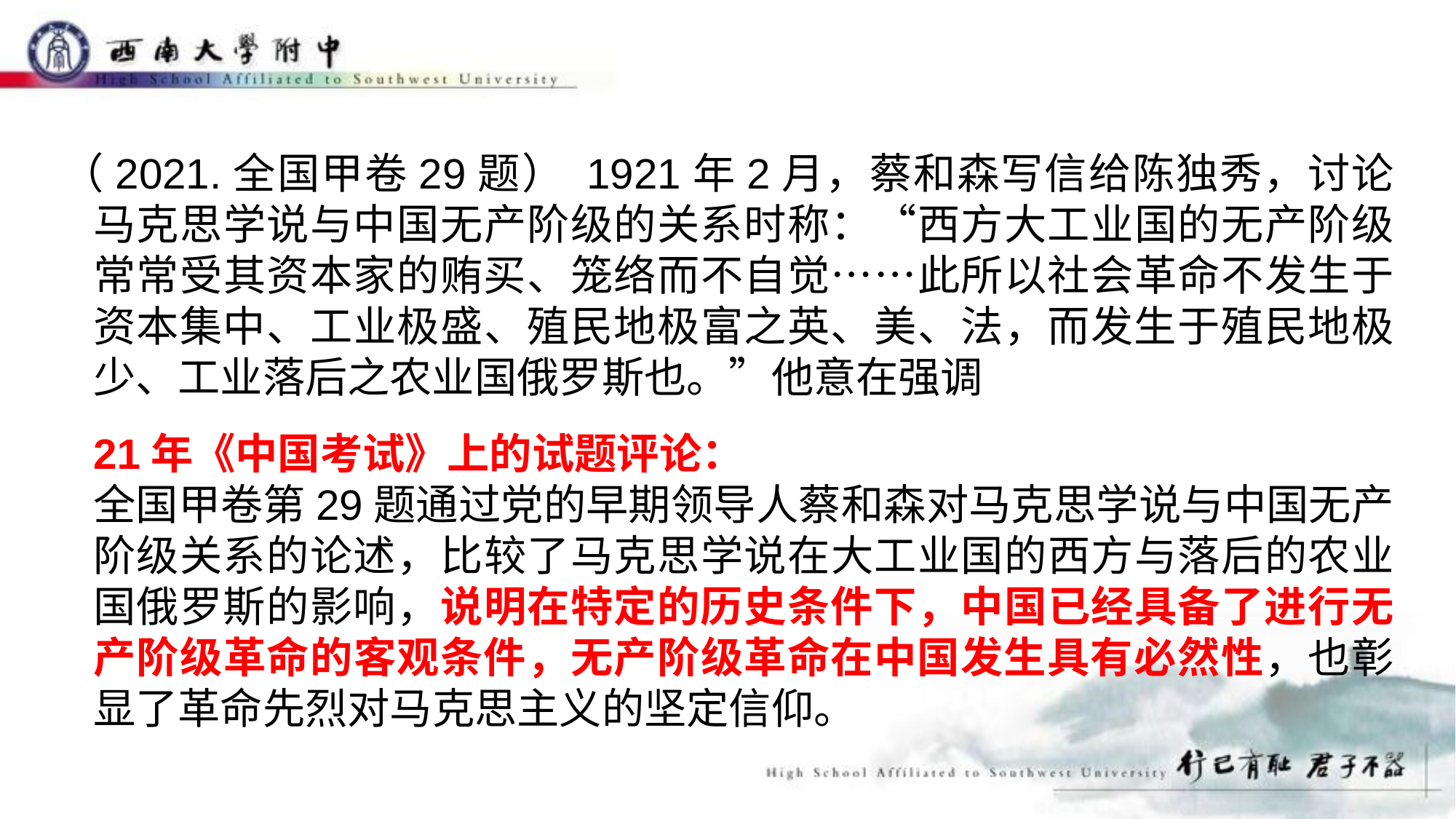

（2021.全国甲卷29题） 1921年2月，蔡和森写信给陈独秀，讨论马克思学说与中国无产阶级的关系时称：“西方大工业国的无产阶级常常受其资本家的贿买、笼络而不自觉……此所以社会革命不发生于资本集中、工业极盛、殖民地极富之英、美、法，而发生于殖民地极少、工业落后之农业国俄罗斯也。”他意在强调
21年《中国考试》上的试题评论：
全国甲卷第29题通过党的早期领导人蔡和森对马克思学说与中国无产阶级关系的论述，比较了马克思学说在大工业国的西方与落后的农业国俄罗斯的影响，说明在特定的历史条件下，中国已经具备了进行无产阶级革命的客观条件，无产阶级革命在中国发生具有必然性，也彰显了革命先烈对马克思主义的坚定信仰。